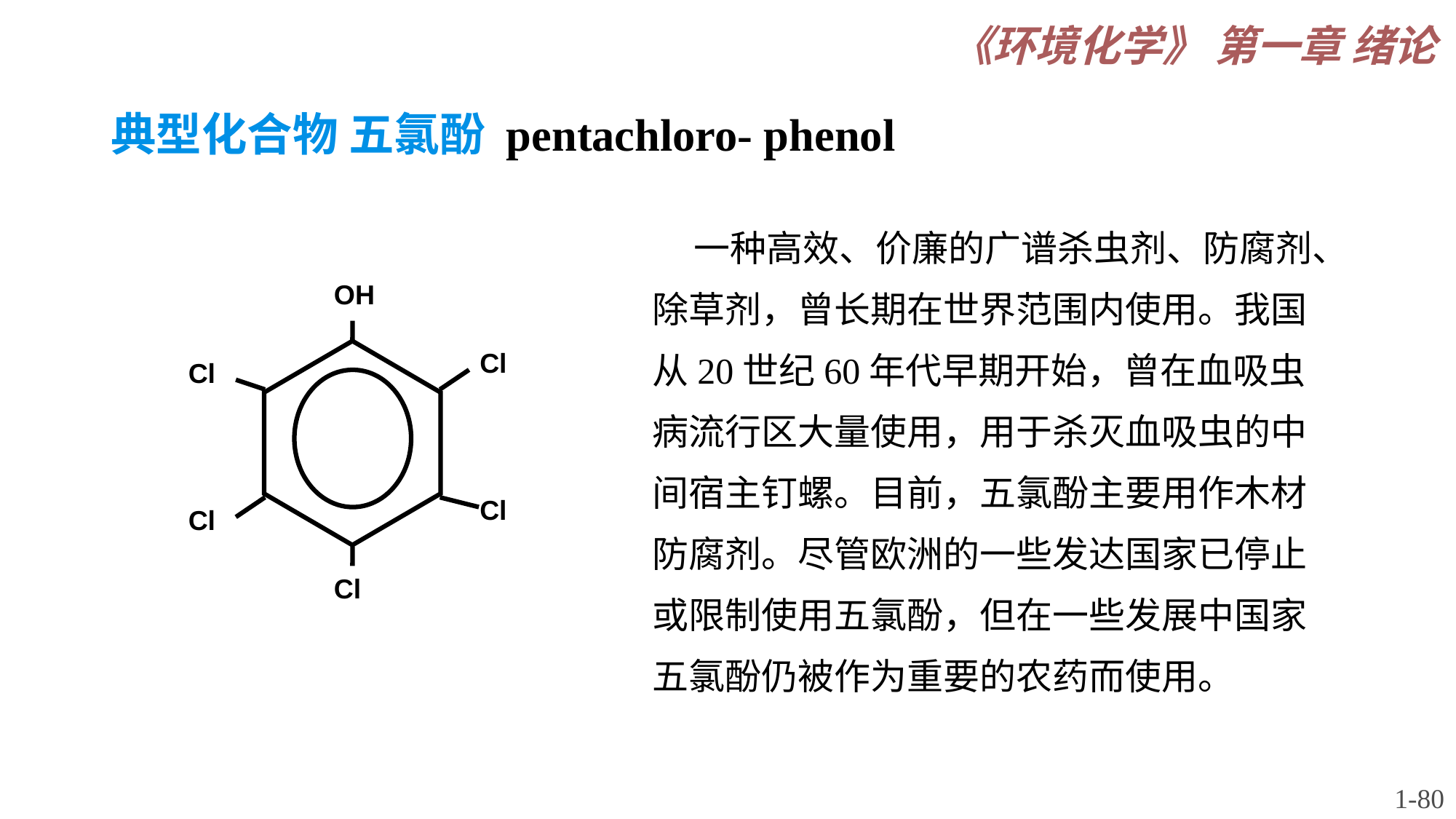

《环境化学》 第一章 绪论
典型化合物 五氯酚 pentachloro- phenol

    一种高效、价廉的广谱杀虫剂、防腐剂、除草剂，曾长期在世界范围内使用。我国从20世纪60年代早期开始，曾在血吸虫病流行区大量使用，用于杀灭血吸虫的中间宿主钉螺。目前，五氯酚主要用作木材防腐剂。尽管欧洲的一些发达国家已停止或限制使用五氯酚，但在一些发展中国家五氯酚仍被作为重要的农药而使用。
OH

Cl
Cl

Cl
Cl

Cl
1-80